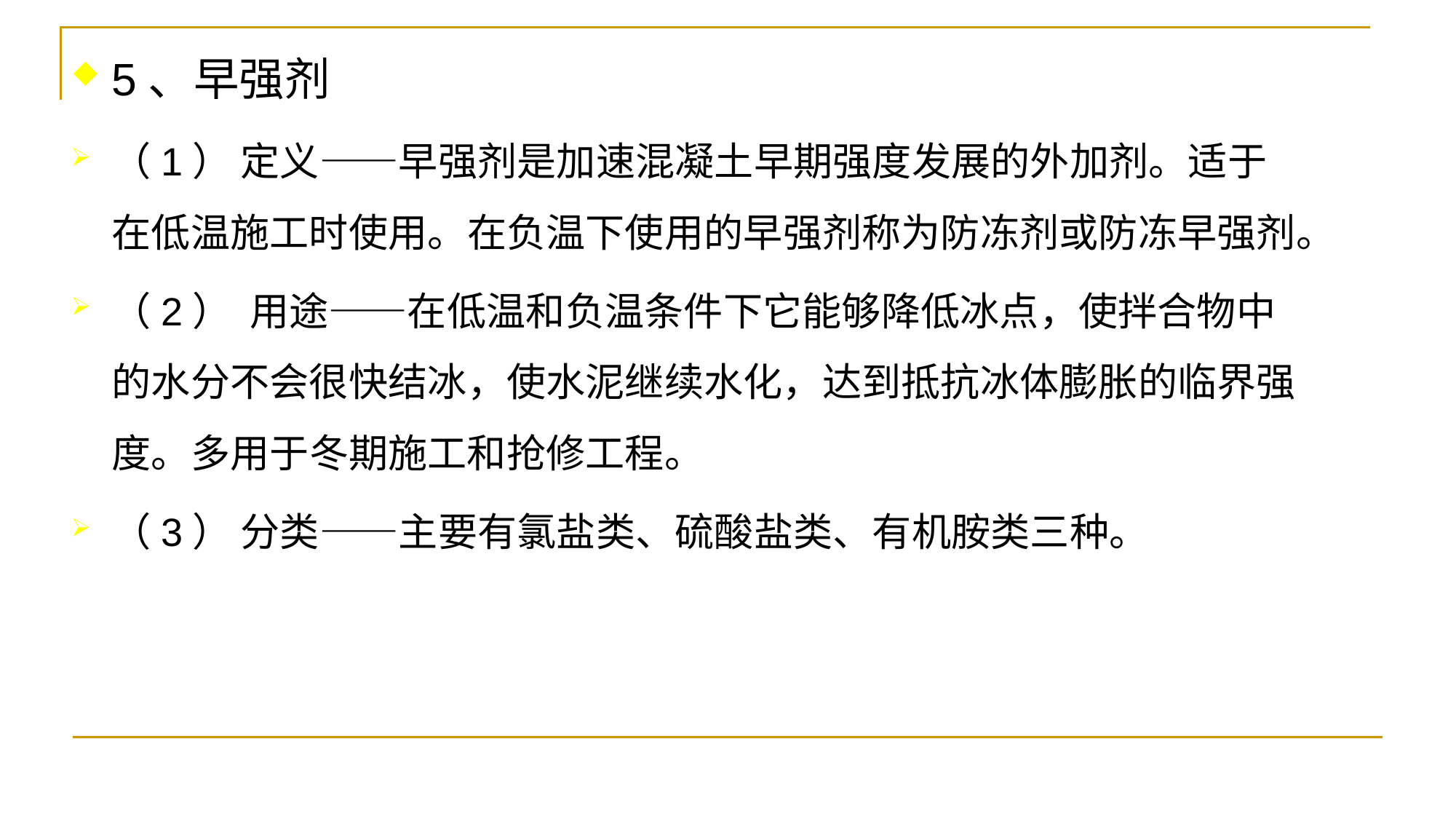

5、早强剂
（1） 定义——早强剂是加速混凝土早期强度发展的外加剂。适于在低温施工时使用。在负温下使用的早强剂称为防冻剂或防冻早强剂。
（2）  用途——在低温和负温条件下它能够降低冰点，使拌合物中的水分不会很快结冰，使水泥继续水化，达到抵抗冰体膨胀的临界强度。多用于冬期施工和抢修工程。
（3） 分类——主要有氯盐类、硫酸盐类、有机胺类三种。